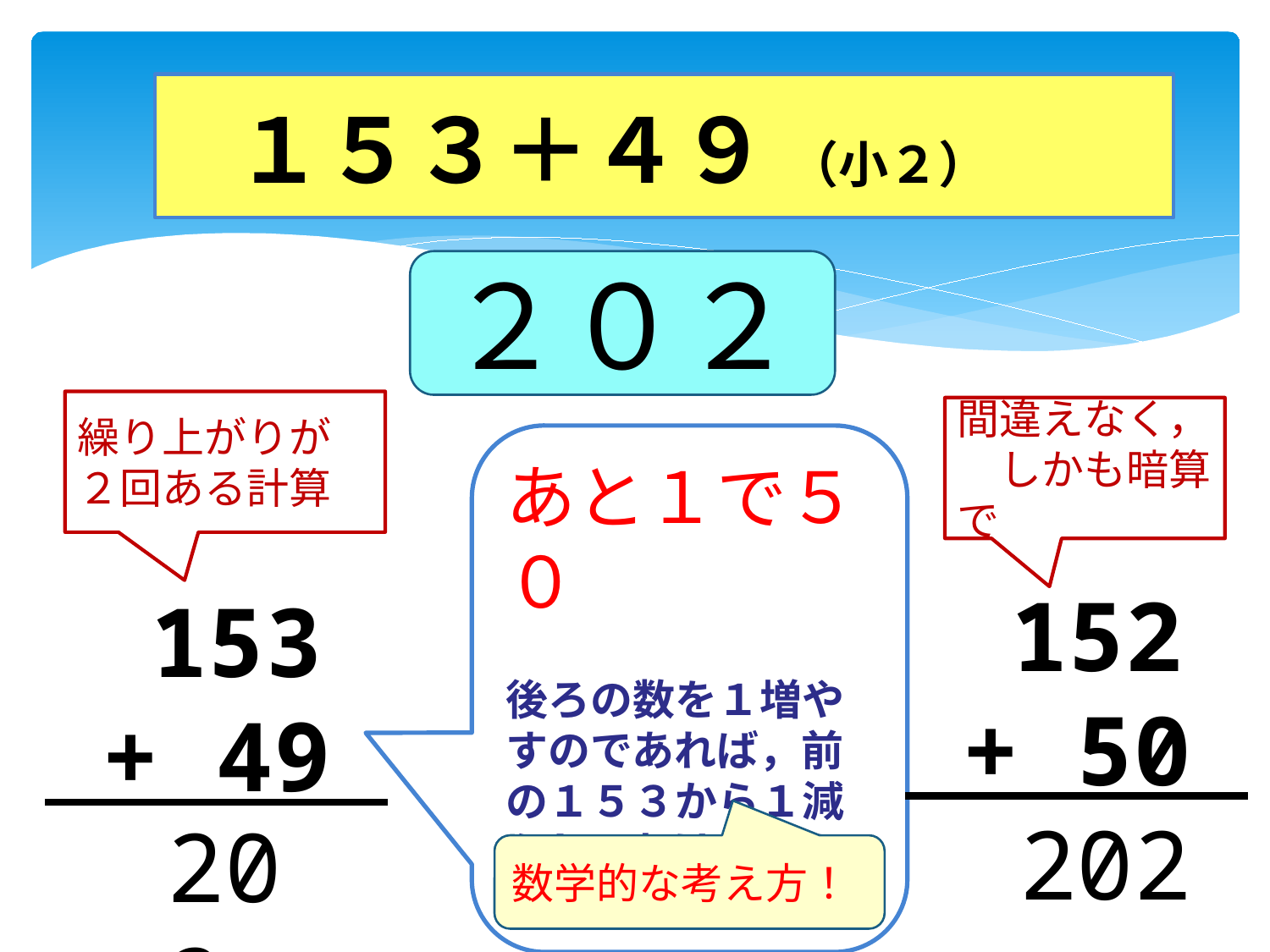

１５３＋４９ （小２）

２０２
繰り上がりが２回ある計算
間違えなく，　しかも暗算で
あと１で５０

後ろの数を１増やすのであれば，前の１５３から１減らしておけば答えは変わらない。
    152
 + 50
  202
    153
 + 49
202
数学的な考え方！